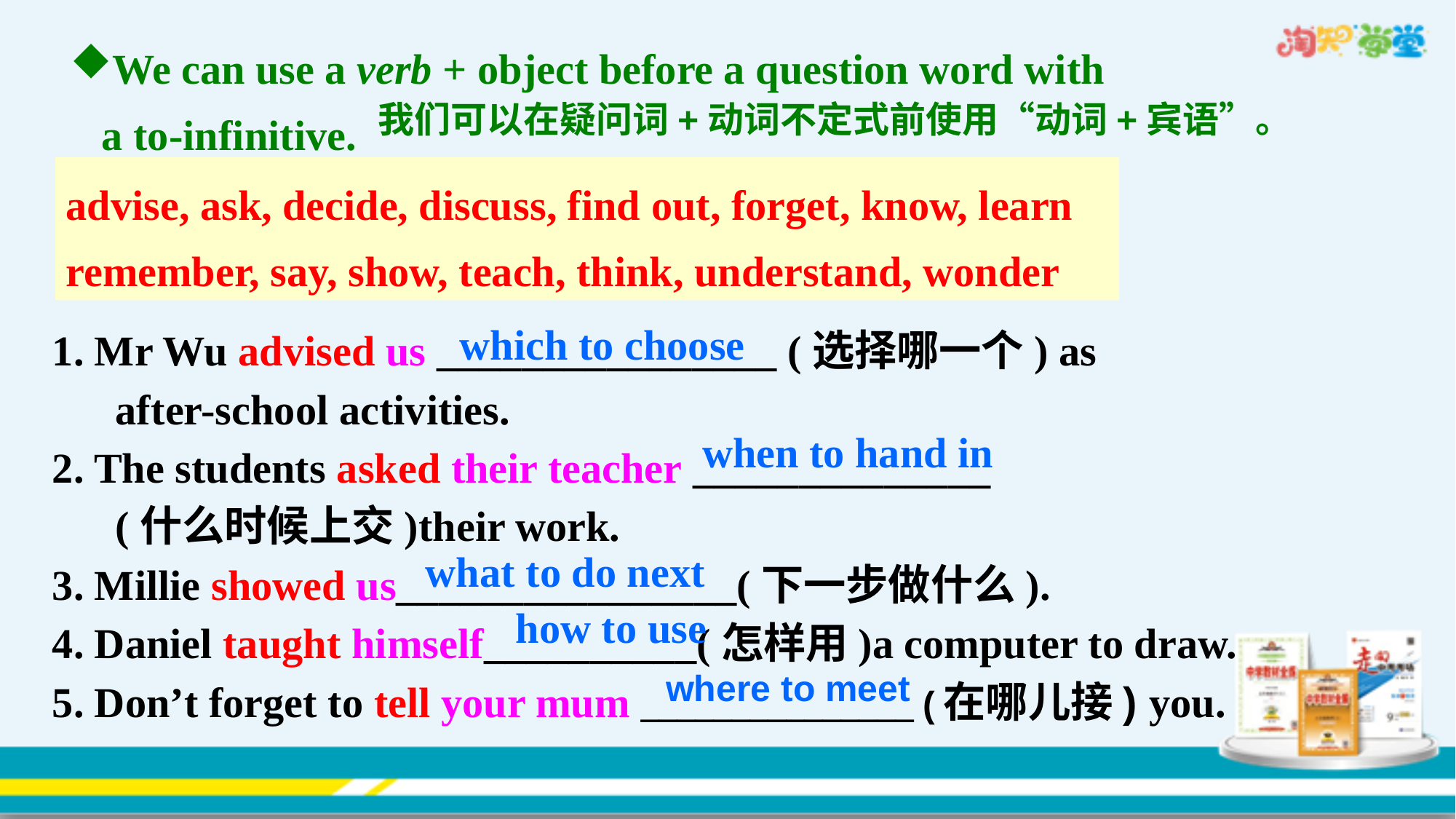

We can use a verb + object before a question word with
   a to-infinitive.
我们可以在疑问词+动词不定式前使用“动词+宾语”。
advise, ask, decide, discuss, find out, forget, know, learn    remember, say, show, teach, think, understand, wonder
1. Mr Wu advised us ________________ (选择哪一个) as
      after-school activities.
2. The students asked their teacher ______________
      (什么时候上交)their work.
3. Millie showed us________________(下一步做什么).
4. Daniel taught himself__________(怎样用)a computer to draw.
5. Don’t forget to tell your mum _______________ (在哪儿接) you.
which to choose
when to hand in
what to do next
how to use
where to meet